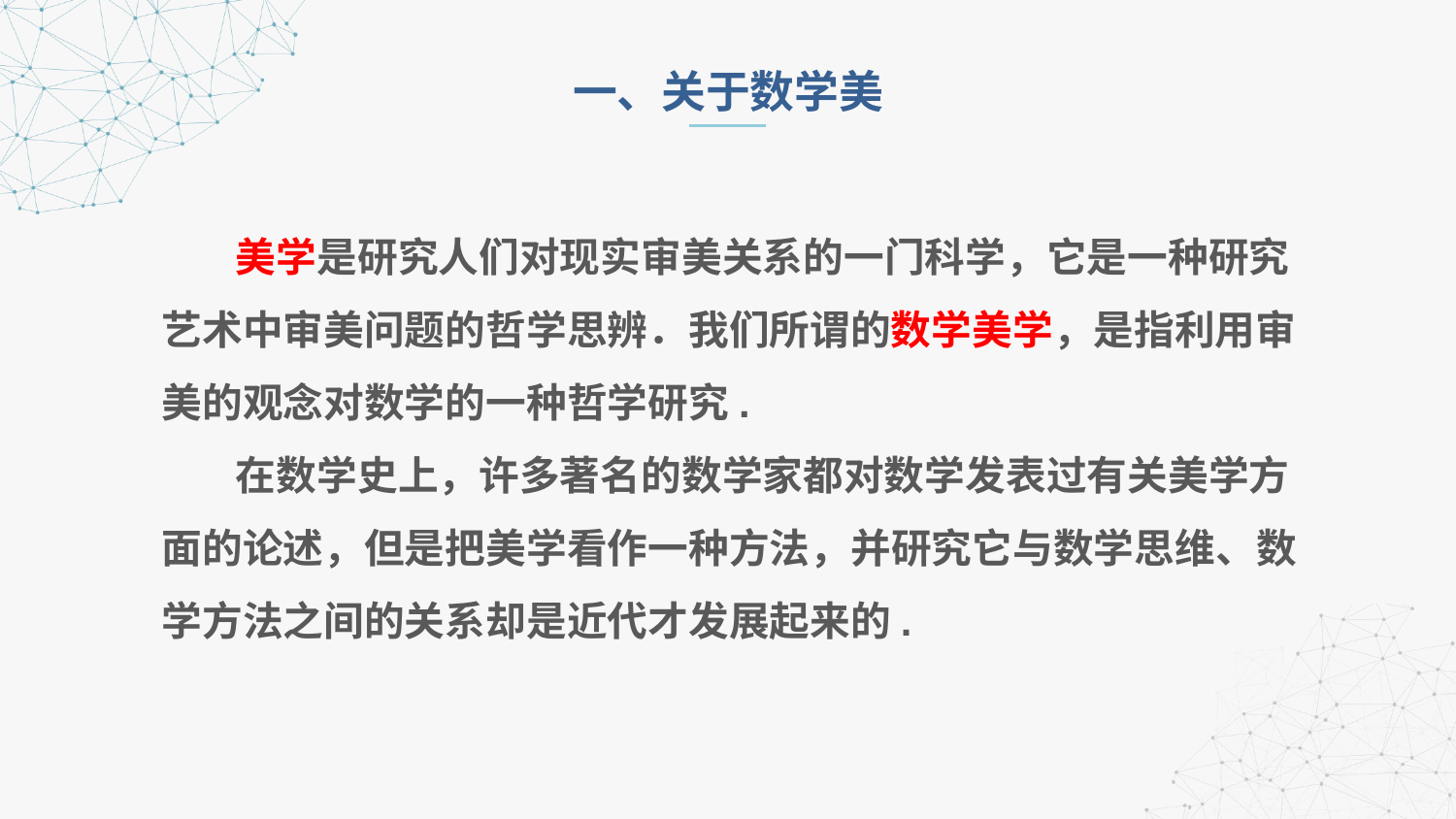

一、关于数学美
       美学是研究人们对现实审美关系的一门科学，它是一种研究艺术中审美问题的哲学思辨．我们所谓的数学美学，是指利用审美的观念对数学的一种哲学研究.
       在数学史上，许多著名的数学家都对数学发表过有关美学方面的论述，但是把美学看作一种方法，并研究它与数学思维、数学方法之间的关系却是近代才发展起来的.